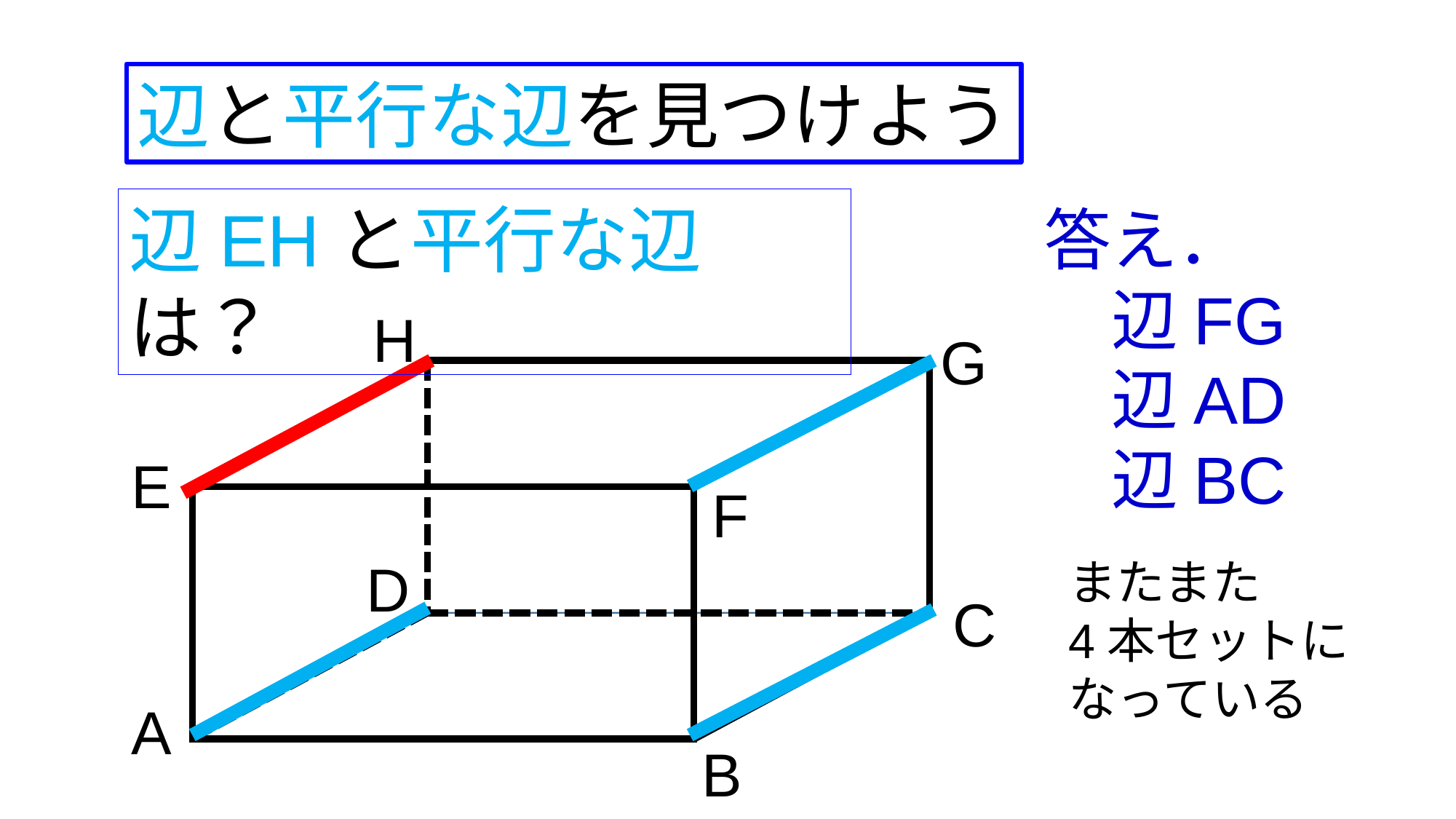

辺と平行な辺を見つけよう
辺EHと平行な辺は？
答え．
　辺FG
　辺AD
　辺BC
H
G

E
F
D
またまた
4本セットに
なっている
C

A
B